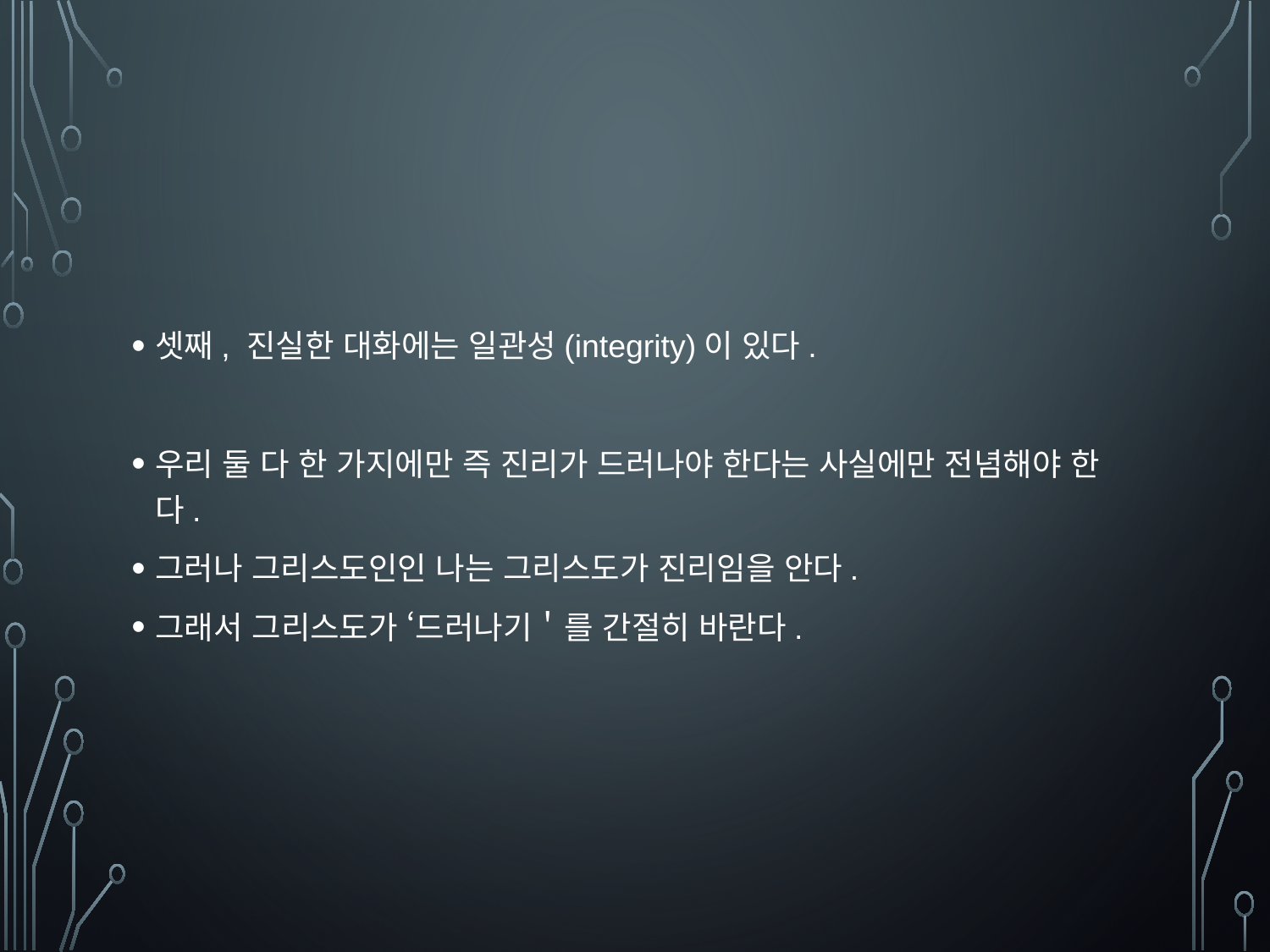

#
셋째, 진실한 대화에는 일관성(integrity)이 있다.

우리 둘 다 한 가지에만 즉 진리가 드러나야 한다는 사실에만 전념해야 한다.
그러나 그리스도인인 나는 그리스도가 진리임을 안다.
그래서 그리스도가 ‘드러나기＇를 간절히 바란다.